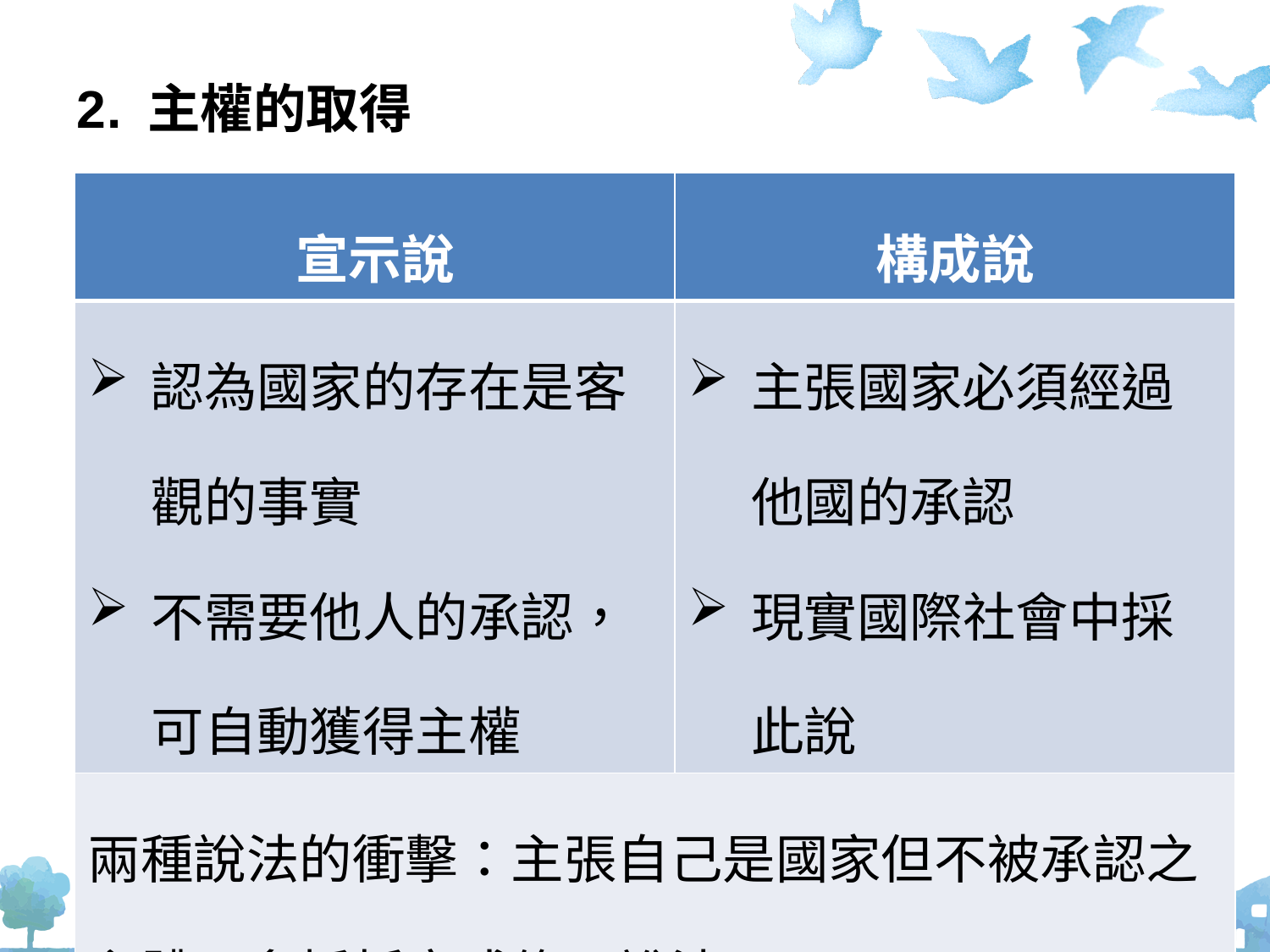

# 主權的取得
| 宣示說 | 構成說 |
| --- | --- |
| 認為國家的存在是客觀的事實 不需要他人的承認，可自動獲得主權 | 主張國家必須經過他國的承認 現實國際社會中採此說 |
| 兩種說法的衝擊：主張自己是國家但不被承認之主體─多採折衷或修正說法 |  |